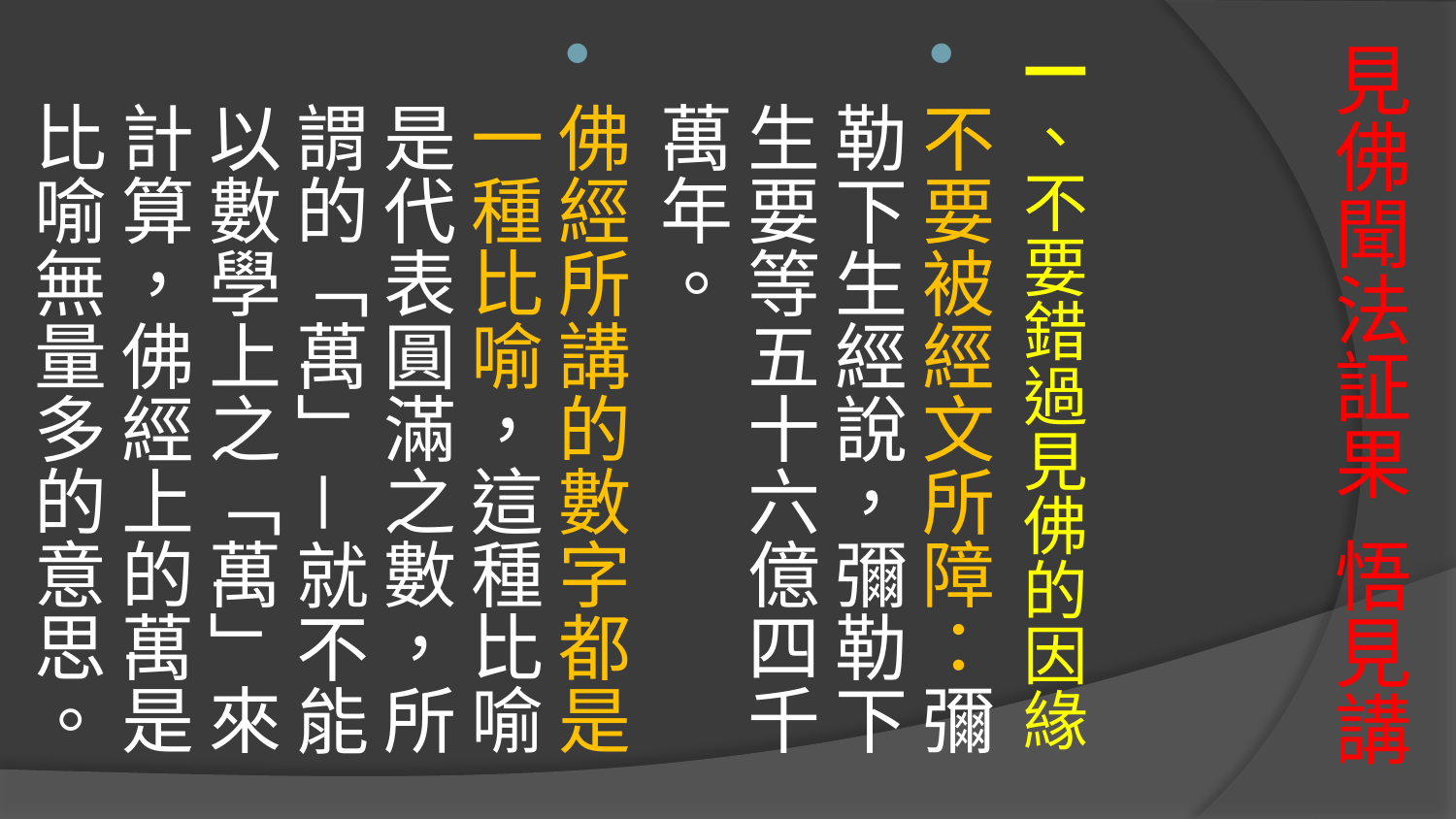

一、不要錯過見佛的因緣
不要被經文所障：彌勒下生經說，彌勒下生要等五十六億四千萬年。
佛經所講的數字都是一種比喻，這種比喻是代表圓滿之數，所謂的「萬」－就不能以數學上之「萬」來計算，佛經上的萬是比喻無量多的意思。
# 見佛聞法証果  悟見講